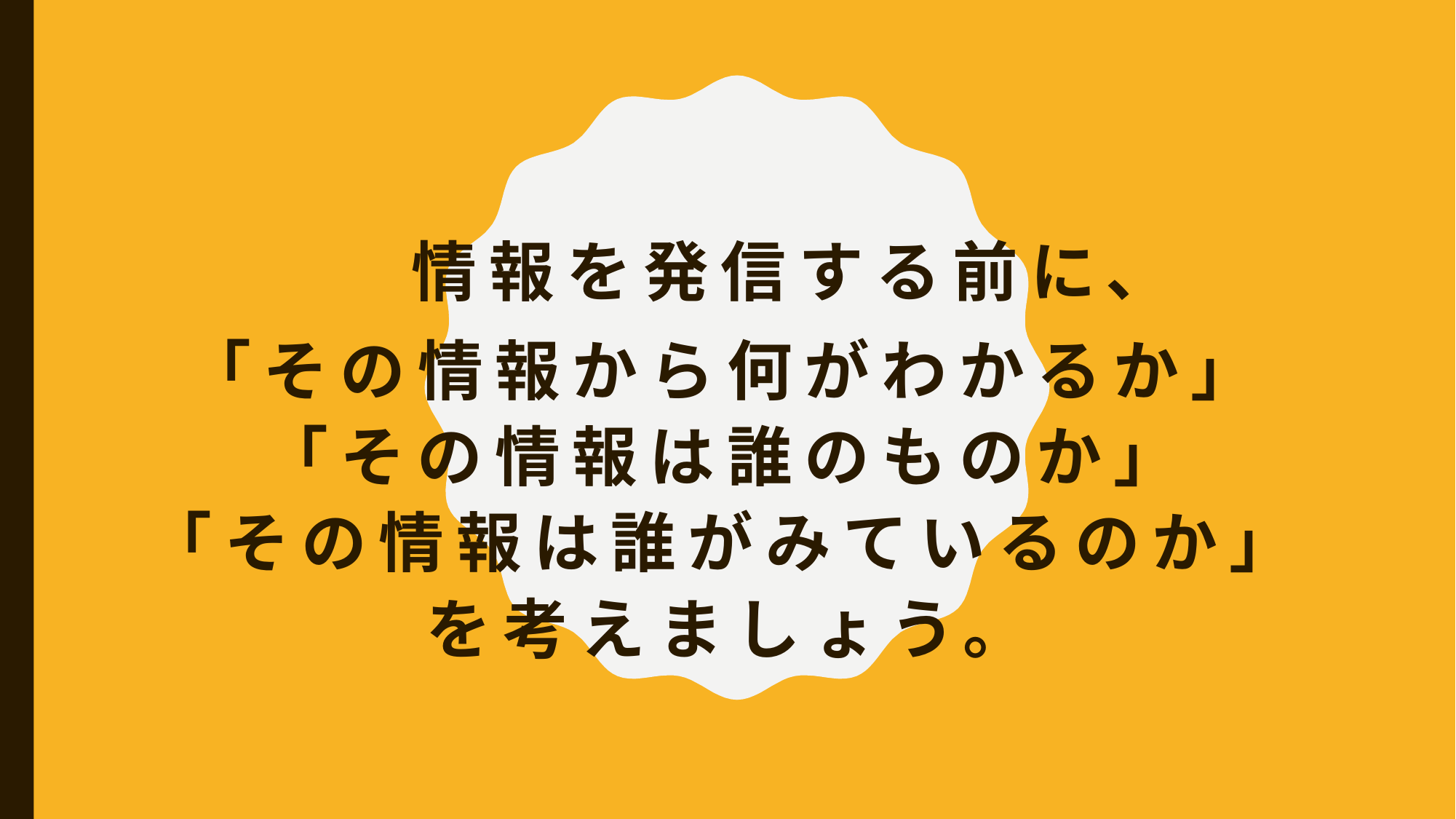

# 情報を発信する前に、 「その情報から何がわかるか」 「その情報は誰のものか」 「その情報は誰がみているのか」 を考えましょう。